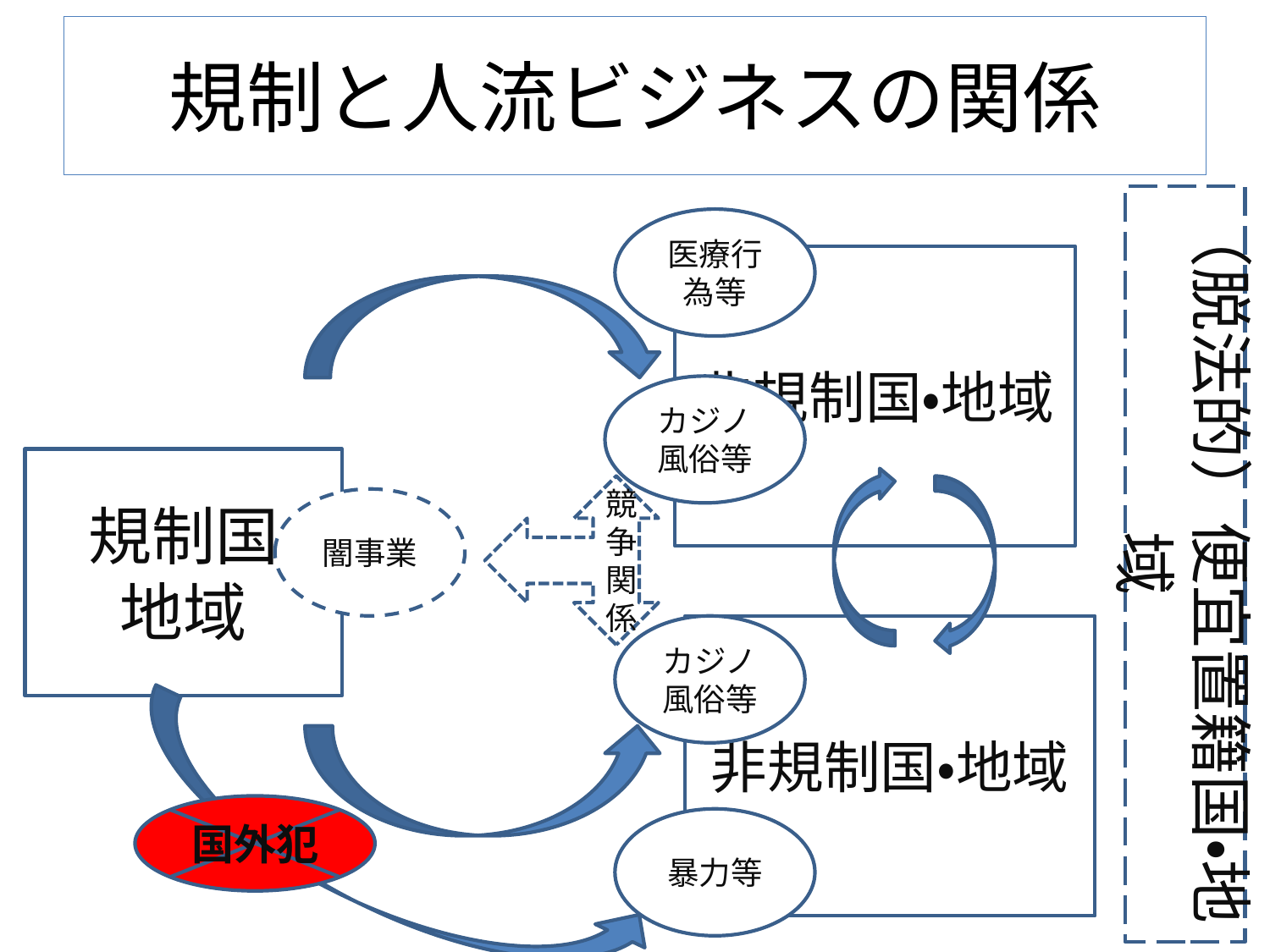

# 規制と人流ビジネスの関係
（脱法的）便宜置籍国・地域
医療行為等
非規制国・地域

カジノ
風俗等
規制国
地域

競争関係

闇事業
カジノ
風俗等
非規制国・地域

国外犯

暴力等